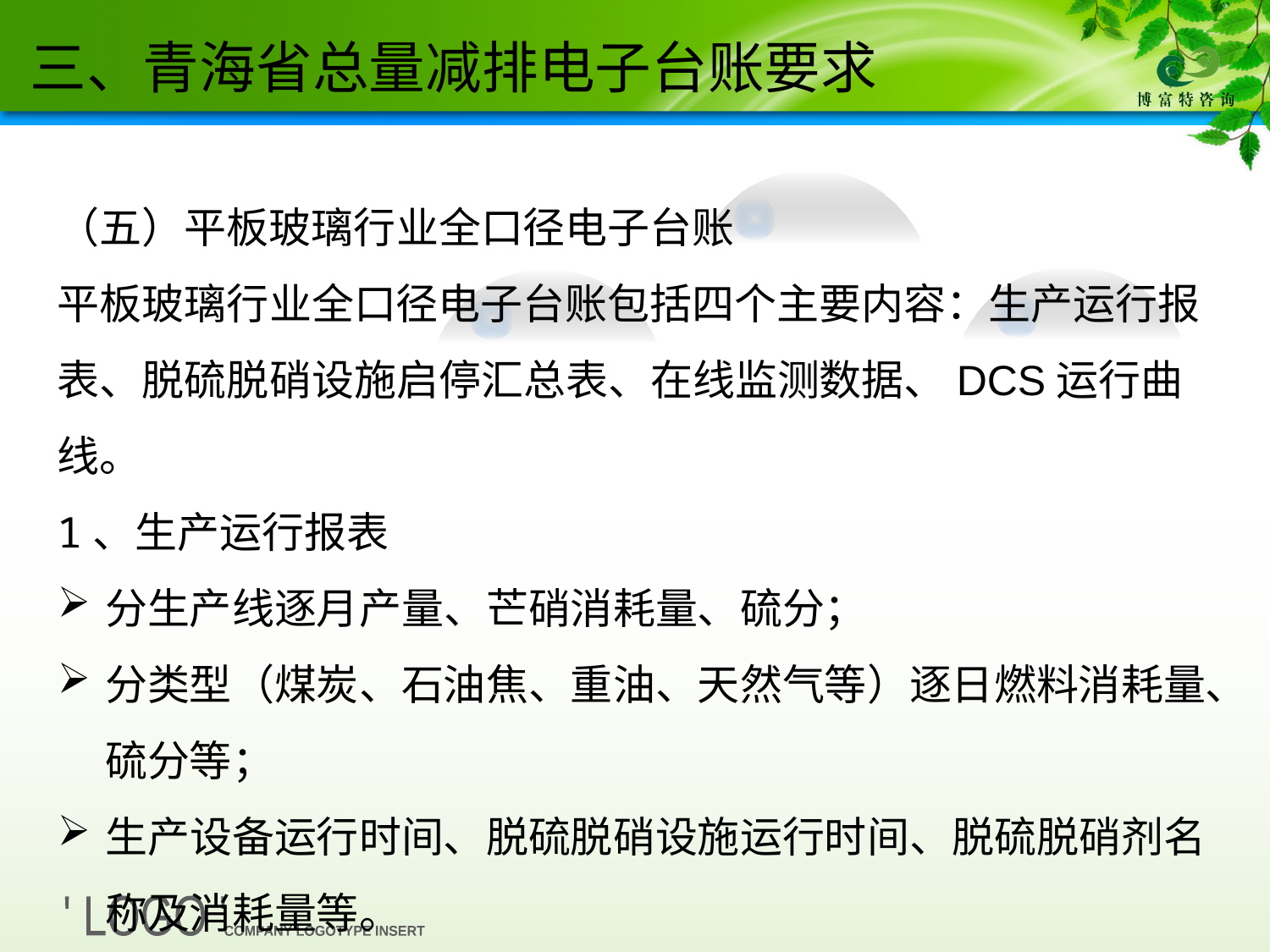

三、青海省总量减排电子台账要求

（五）平板玻璃行业全口径电子台账
平板玻璃行业全口径电子台账包括四个主要内容：生产运行报表、脱硫脱硝设施启停汇总表、在线监测数据、DCS运行曲线。
1、生产运行报表
分生产线逐月产量、芒硝消耗量、硫分；
分类型（煤炭、石油焦、重油、天然气等）逐日燃料消耗量、硫分等；
生产设备运行时间、脱硫脱硝设施运行时间、脱硫脱硝剂名称及消耗量等。